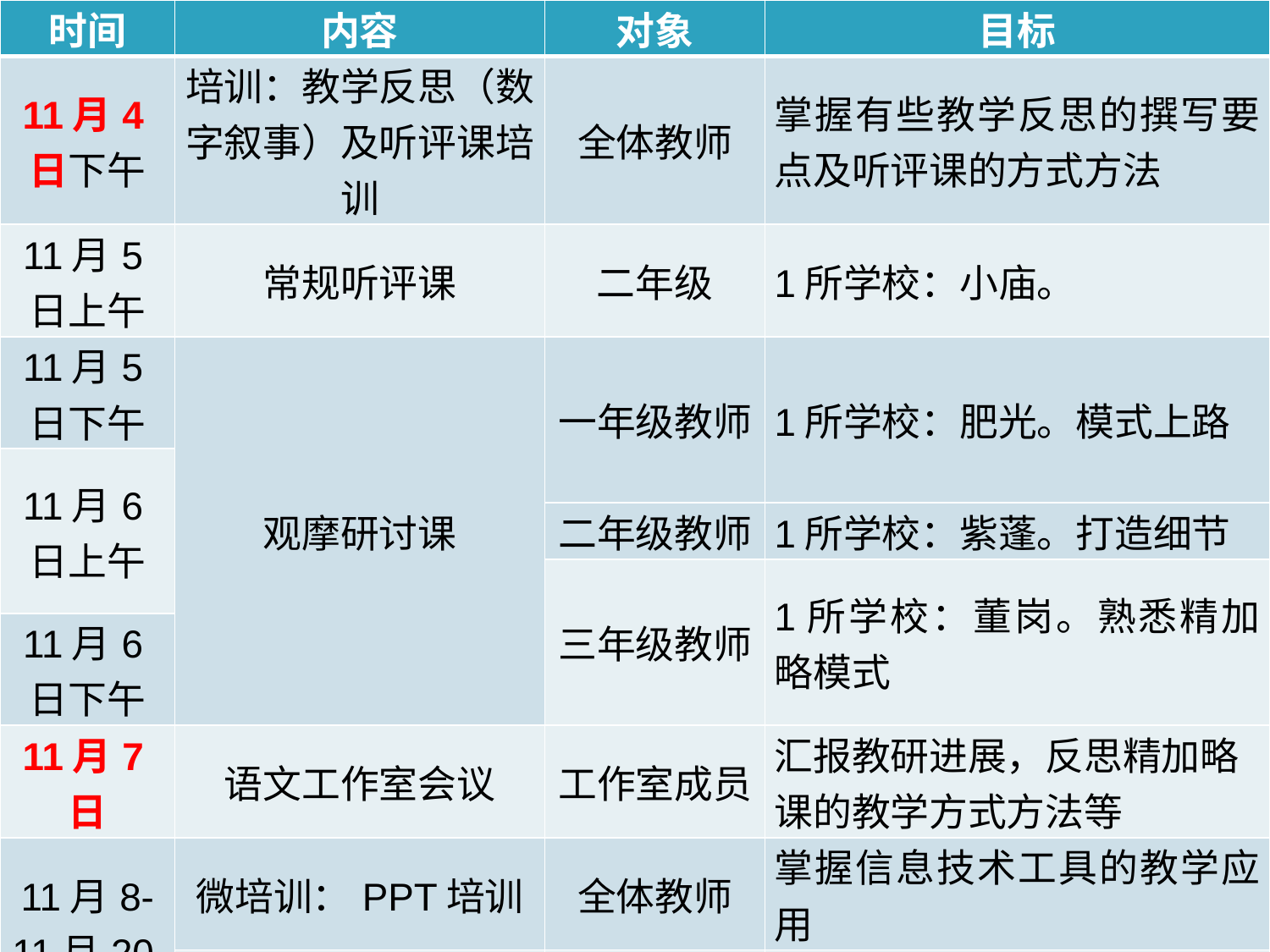

| 时间 | 内容 | 对象 | 目标 |
| --- | --- | --- | --- |
| 11月4日下午 | 培训：教学反思（数字叙事）及听评课培训 | 全体教师 | 掌握有些教学反思的撰写要点及听评课的方式方法 |
| 11月5日上午 | 常规听评课 | 二年级 | 1所学校：小庙。 |
| 11月5日下午 | 观摩研讨课 | 一年级教师 | 1所学校：肥光。模式上路 |
| 11月6日上午 |  |  |  |
|  |  | 二年级教师 | 1所学校：紫蓬。打造细节 |
|  |  | 三年级教师 | 1所学校：董岗。熟悉精加略模式 |
| 11月6日下午 |  |  |  |
| 11月7日 | 语文工作室会议 | 工作室成员 | 汇报教研进展，反思精加略课的教学方式方法等 |
| 11月8-11月20日 | 微培训：PPT培训 | 全体教师 | 掌握信息技术工具的教学应用 |
|  | 协同备课 | 全体教师 | 通过专家点评和同伴互评，提高教师的教学设计能力 |